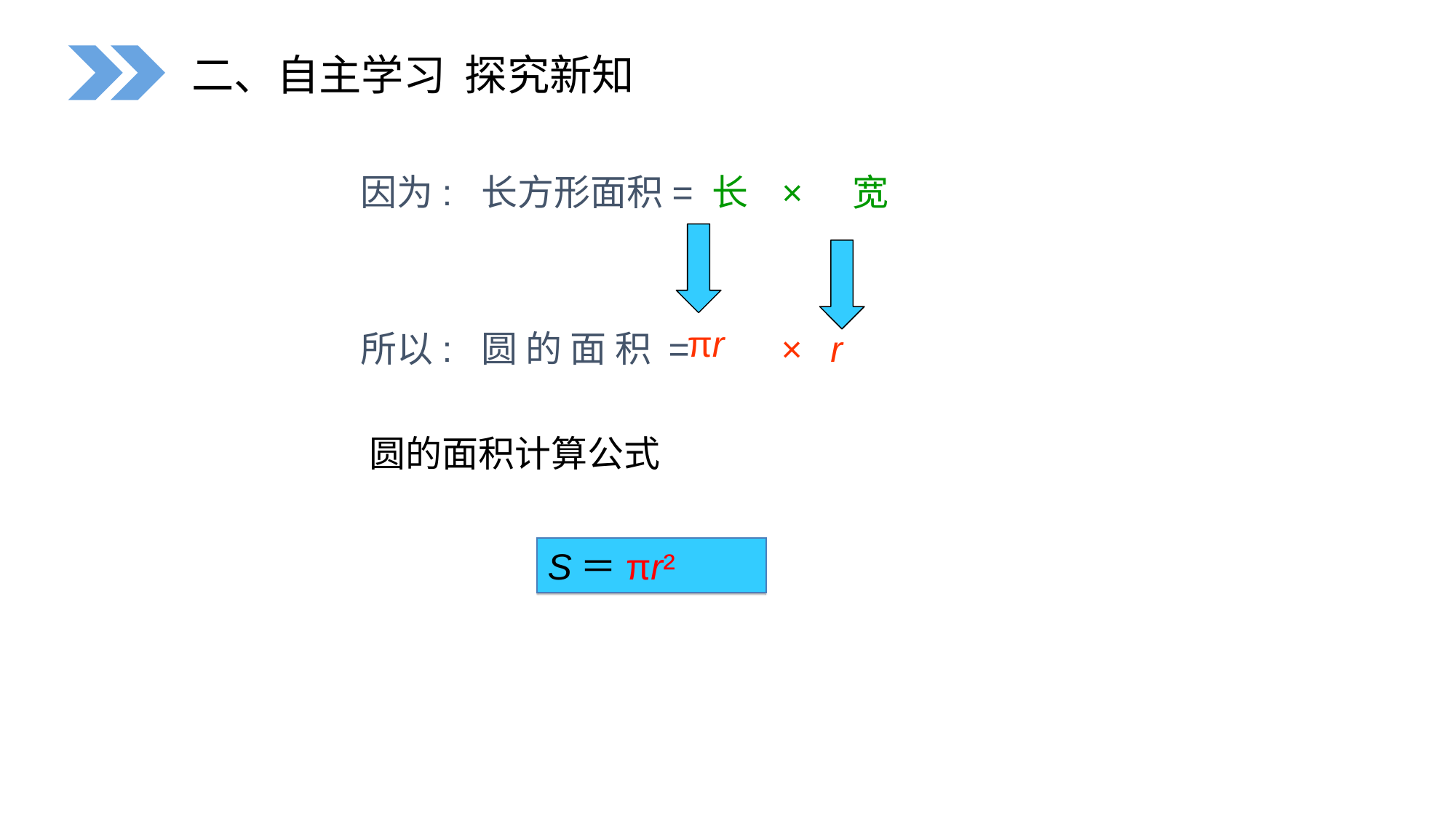

二、自主学习  探究新知
因为:  长方形面积= 长   ×    宽

πr
r
所以:  圆 的 面 积 =         ×
圆的面积计算公式
S＝πr²